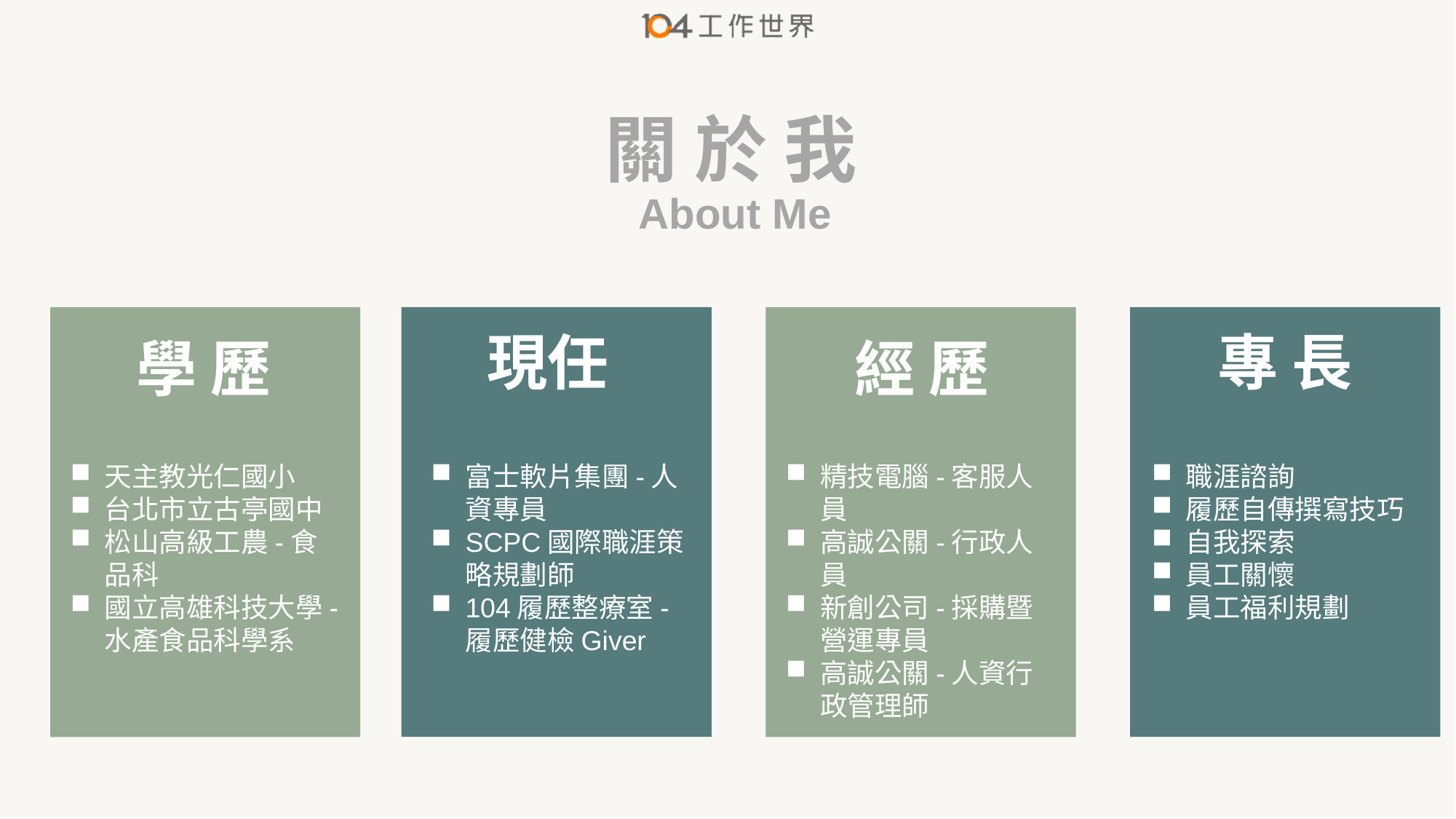

關 於 我
About Me

現任
富士軟片集團-人資專員
SCPC國際職涯策略規劃師
104履歷整療室-履歷健檢Giver

專 長
職涯諮詢
履歷自傳撰寫技巧
自我探索
員工關懷
員工福利規劃

學 歷
天主教光仁國小
台北市立古亭國中
松山高級工農-食品科
國立高雄科技大學-水產食品科學系

經 歷
精技電腦-客服人員
高誠公關-行政人員
新創公司-採購暨營運專員
高誠公關-人資行政管理師